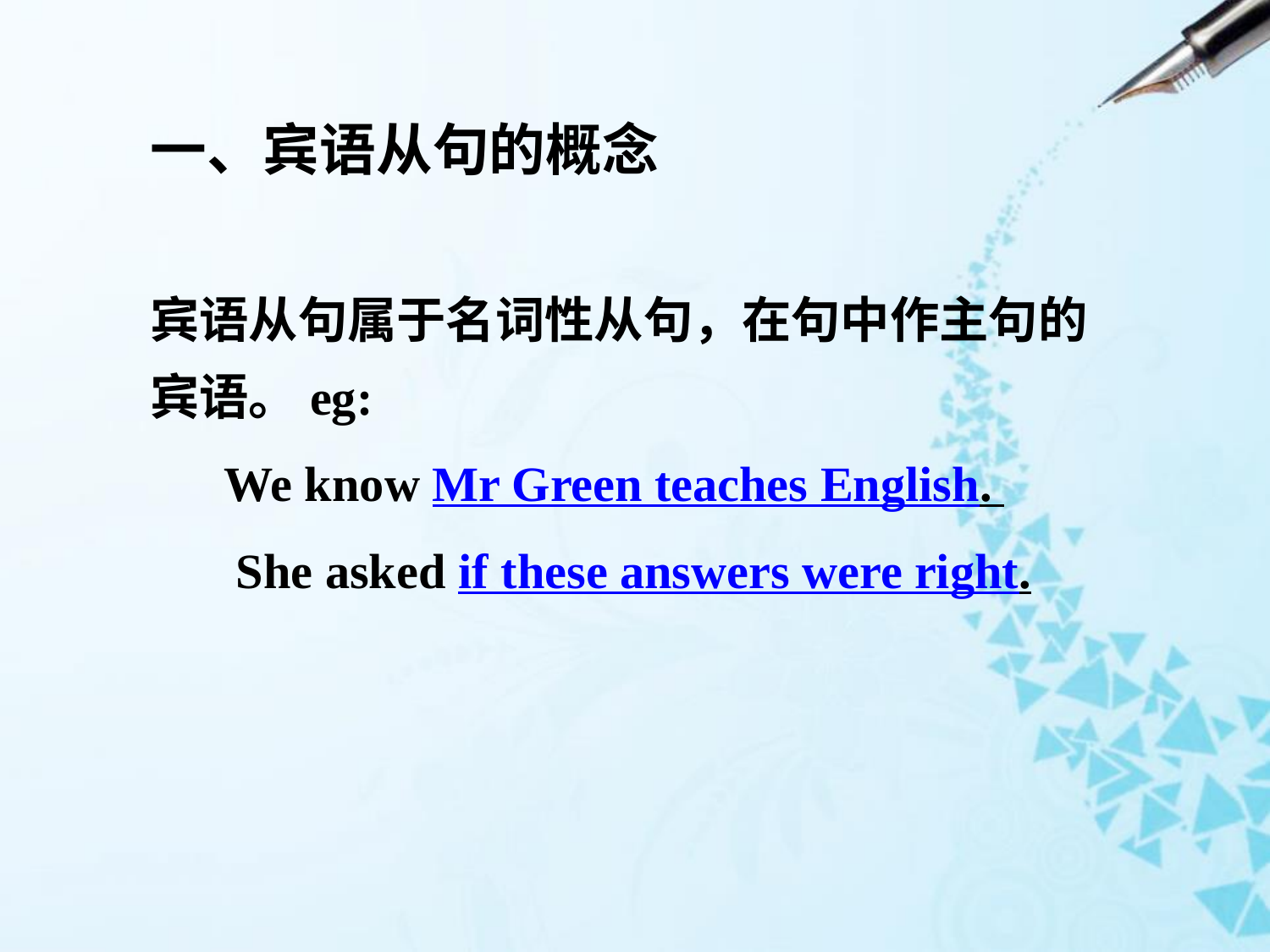

一、宾语从句的概念
宾语从句属于名词性从句，在句中作主句的宾语。eg:
      We know Mr Green teaches English.
       She asked if these answers were right.